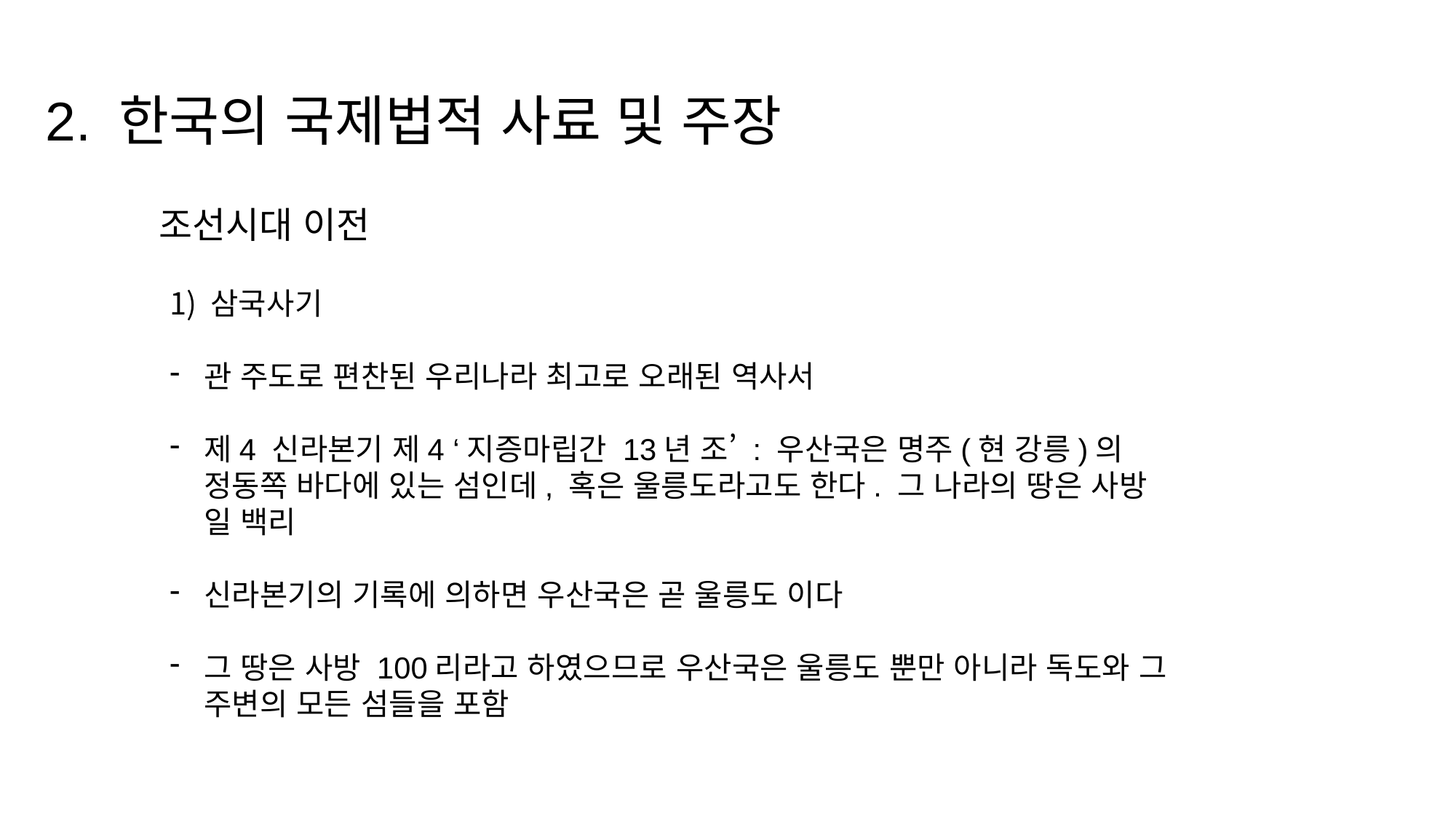

2. 한국의 국제법적 사료 및 주장

조선시대 이전
삼국사기

관 주도로 편찬된 우리나라 최고로 오래된 역사서

제4 신라본기 제4 ‘지증마립간 13년 조’ : 우산국은 명주(현 강릉)의 정동쪽 바다에 있는 섬인데, 혹은 울릉도라고도 한다. 그 나라의 땅은 사방 일 백리

신라본기의 기록에 의하면 우산국은 곧 울릉도 이다

그 땅은 사방 100리라고 하였으므로 우산국은 울릉도 뿐만 아니라 독도와 그 주변의 모든 섬들을 포함